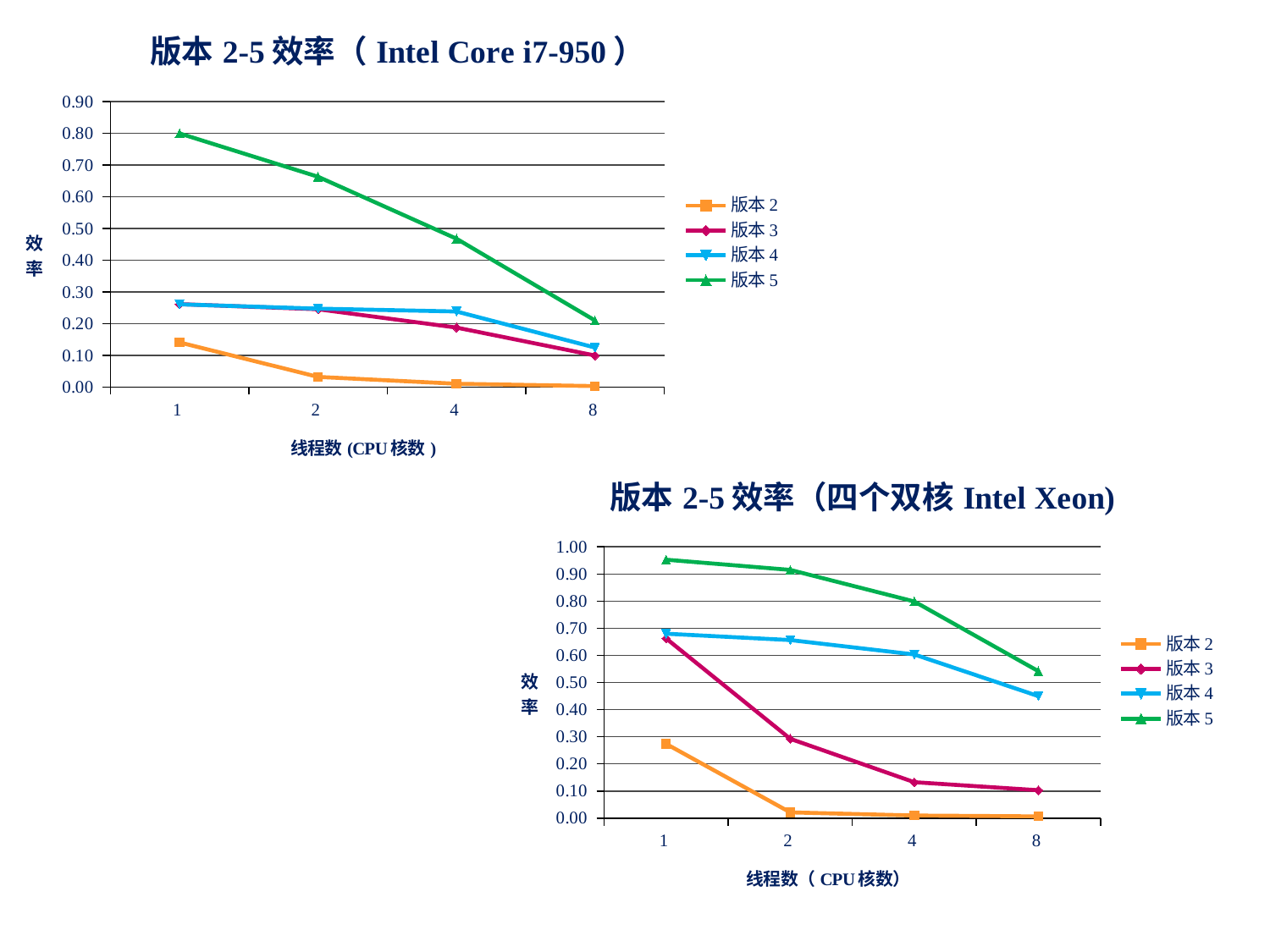

### Chart: 版本2-5效率（Intel Core i7-950）

| Category |  |  |  |  |
|---|---|---|---|---|
| 1 | 0.14075010057625997 | 0.26134163790926795 | 0.2606587825429972 | 0.7992535152353676 |
| 2 | 0.032085561497326325 | 0.2452219238666877 | 0.2471199188205098 | 0.6628595826439689 |
| 4 | 0.010464551962145643 | 0.18739249826488424 | 0.23815002300966387 | 0.46751486862907643 |
| 8 | 0.0030629155404738886 | 0.09936 | 0.12445887445887446 | 0.2098256521151507 |

### Chart: 版本2-5效率（四个双核Intel Xeon)

| Category |  |  |  |  |
|---|---|---|---|---|
| 1 | 0.27363824841364576 | 0.6624158292364862 | 0.6798351725537368 | 0.9526257080991258 |
| 2 | 0.02121786811941644 | 0.2924125800181939 | 0.6564282646209978 | 0.9150113969391078 |
| 4 | 0.009728343463348341 | 0.13253587643171003 | 0.603472164491366 | 0.7986907010434069 |
| 8 | 0.0064935181107358434 | 0.10282348497367771 | 0.44962320635903785 | 0.541688431211601 |